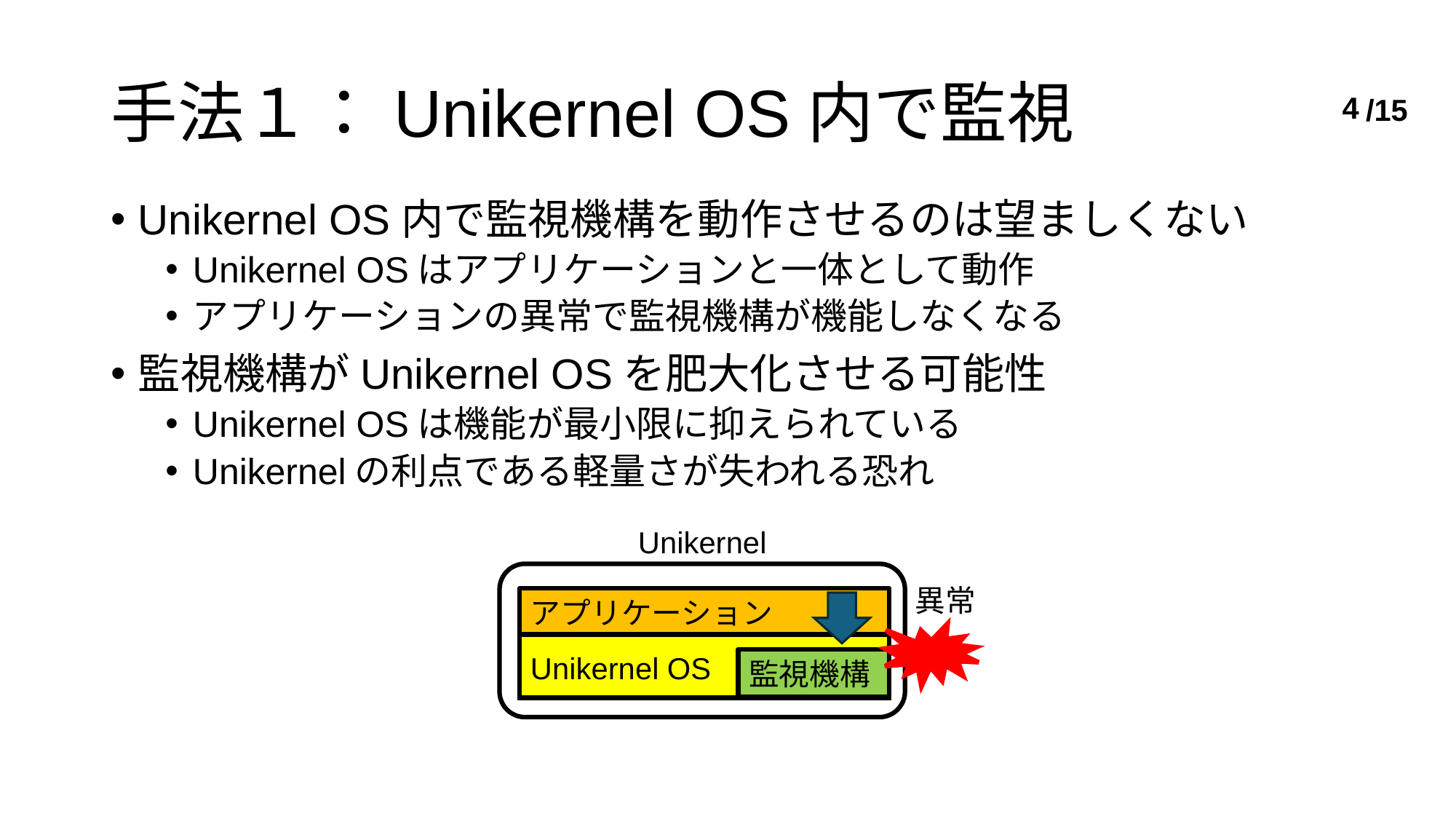

# 手法１：Unikernel OS内で監視
4
Unikernel OS内で監視機構を動作させるのは望ましくない
Unikernel OSはアプリケーションと一体として動作
アプリケーションの異常で監視機構が機能しなくなる
監視機構がUnikernel OSを肥大化させる可能性
Unikernel OSは機能が最小限に抑えられている
Unikernelの利点である軽量さが失われる恐れ
Unikernel

異常
アプリケーション

Unikernel OS
監視機構